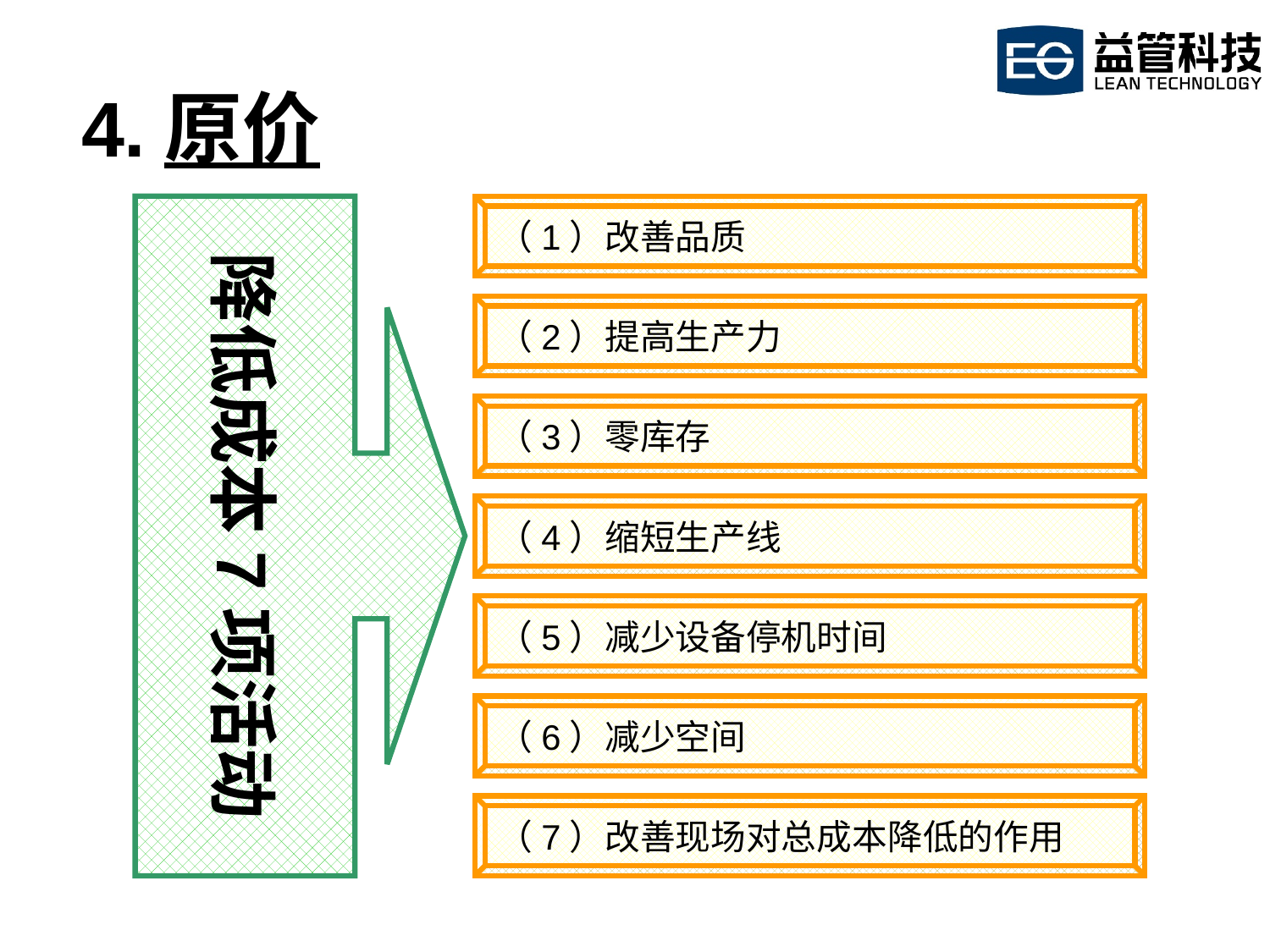

4.原价
降低成本7项活动
（1）改善品质
（2）提高生产力
（3）零库存
（4）缩短生产线
（5）减少设备停机时间
（6）减少空间
（7）改善现场对总成本降低的作用
30